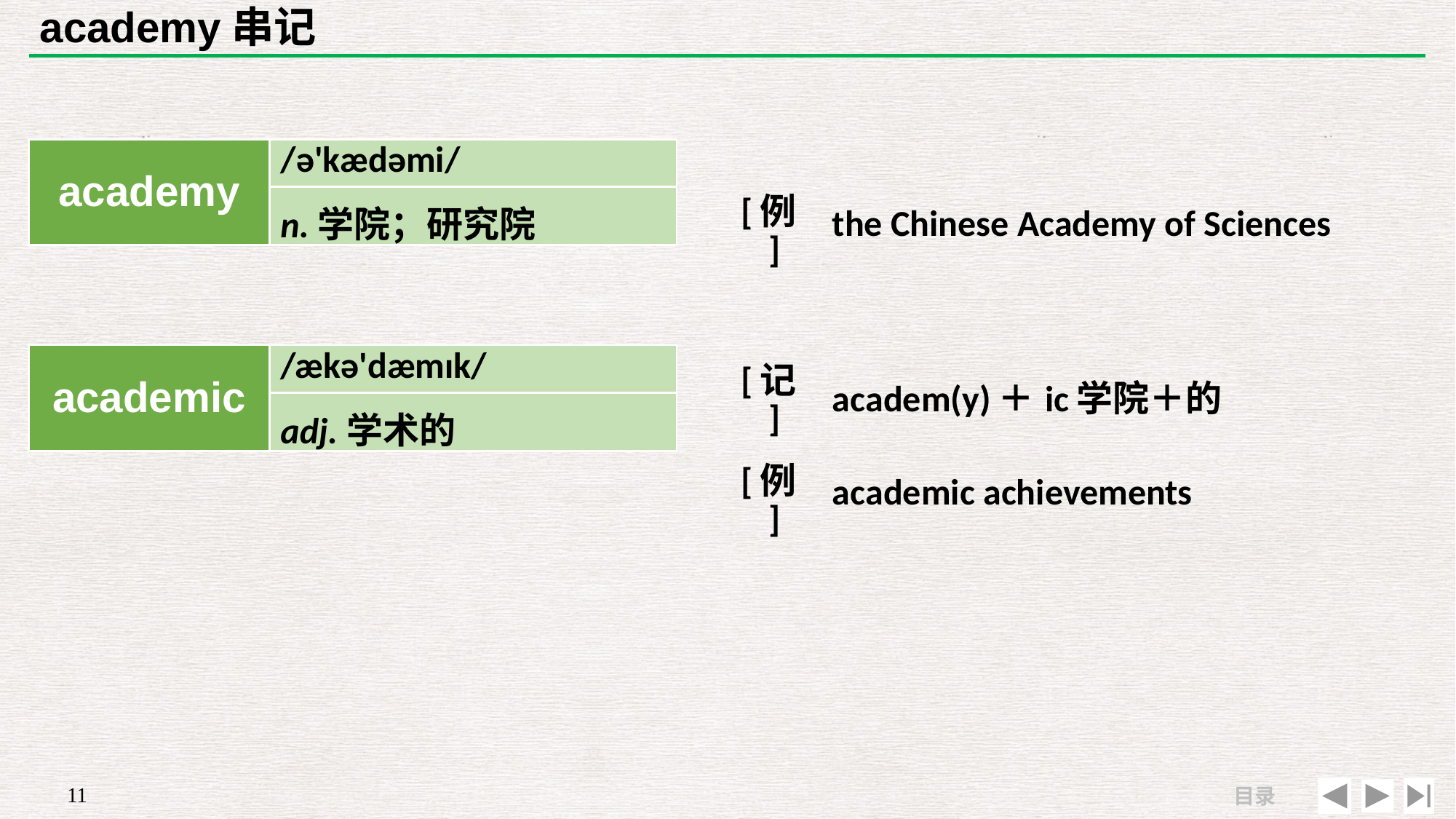

# academy串记

|  |  |
| --- | --- |
| [例] | the Chinese Academy of Sciences |
| academy | /ə'kædəmi/ |
| --- | --- |
|  |  |
n.学院；研究院
| academic | /ækə'dæmɪk/ |
| --- | --- |
|  |  |
| [记] | academ(y)＋ic学院＋的 |
| --- | --- |
| [例] | academic achievements |
adj.学术的